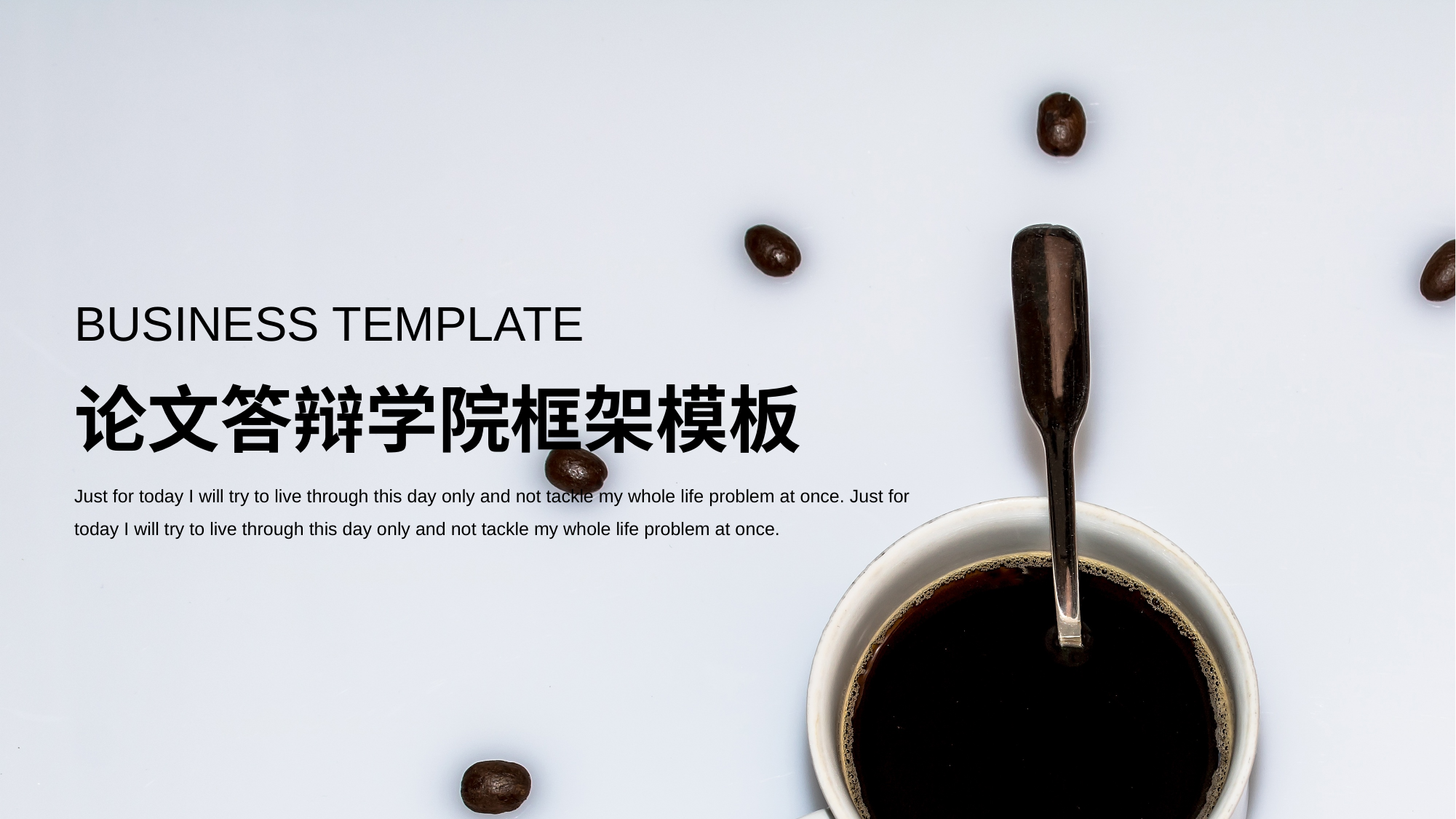

BUSINESS TEMPLATE
论文答辩学院框架模板
Just for today I will try to live through this day only and not tackle my whole life problem at once. Just for today I will try to live through this day only and not tackle my whole life problem at once.